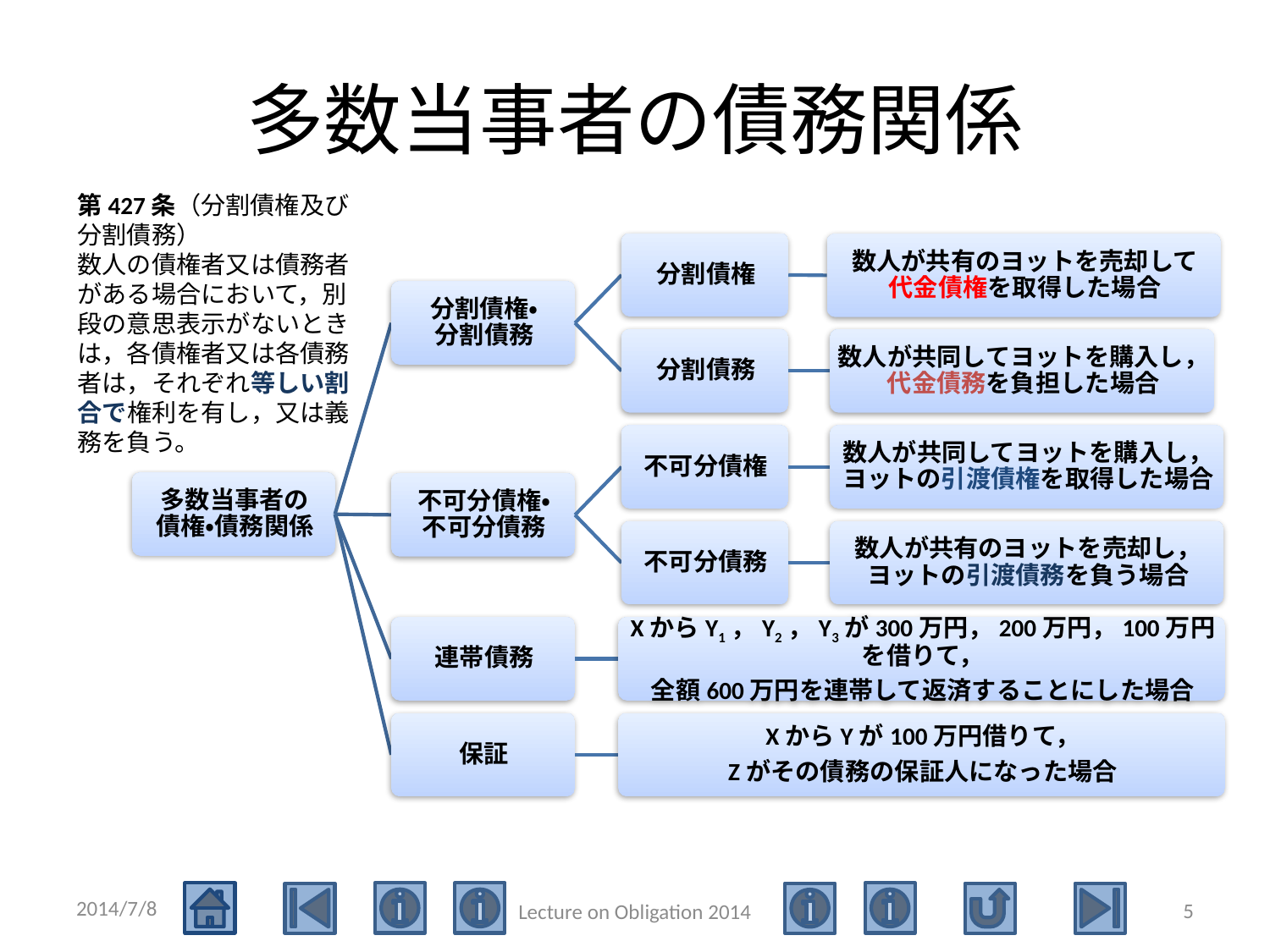

# 多数当事者の債務関係
第427条（分割債権及び分割債務）
数人の債権者又は債務者がある場合において，別段の意思表示がないときは，各債権者又は各債務者は，それぞれ等しい割合で権利を有し，又は義務を負う。
多数当事者の
債権・債務関係

分割債権・
分割債務

分割債権

数人が共有のヨットを売却して
代金債権を取得した場合

分割債務

数人が共同してヨットを購入し，
代金債務を負担した場合

不可分債権・
不可分債務

不可分債権

数人が共同してヨットを購入し，
ヨットの引渡債権を取得した場合

不可分債務

数人が共有のヨットを売却し，
ヨットの引渡債務を負う場合

連帯債務

XからY1，Y2，Y3が300万円，200万円，100万円を借りて，
全額600万円を連帯して返済することにした場合

保証

XからYが100万円借りて，
Zがその債務の保証人になった場合
2014/7/8
5
Lecture on Obligation 2014